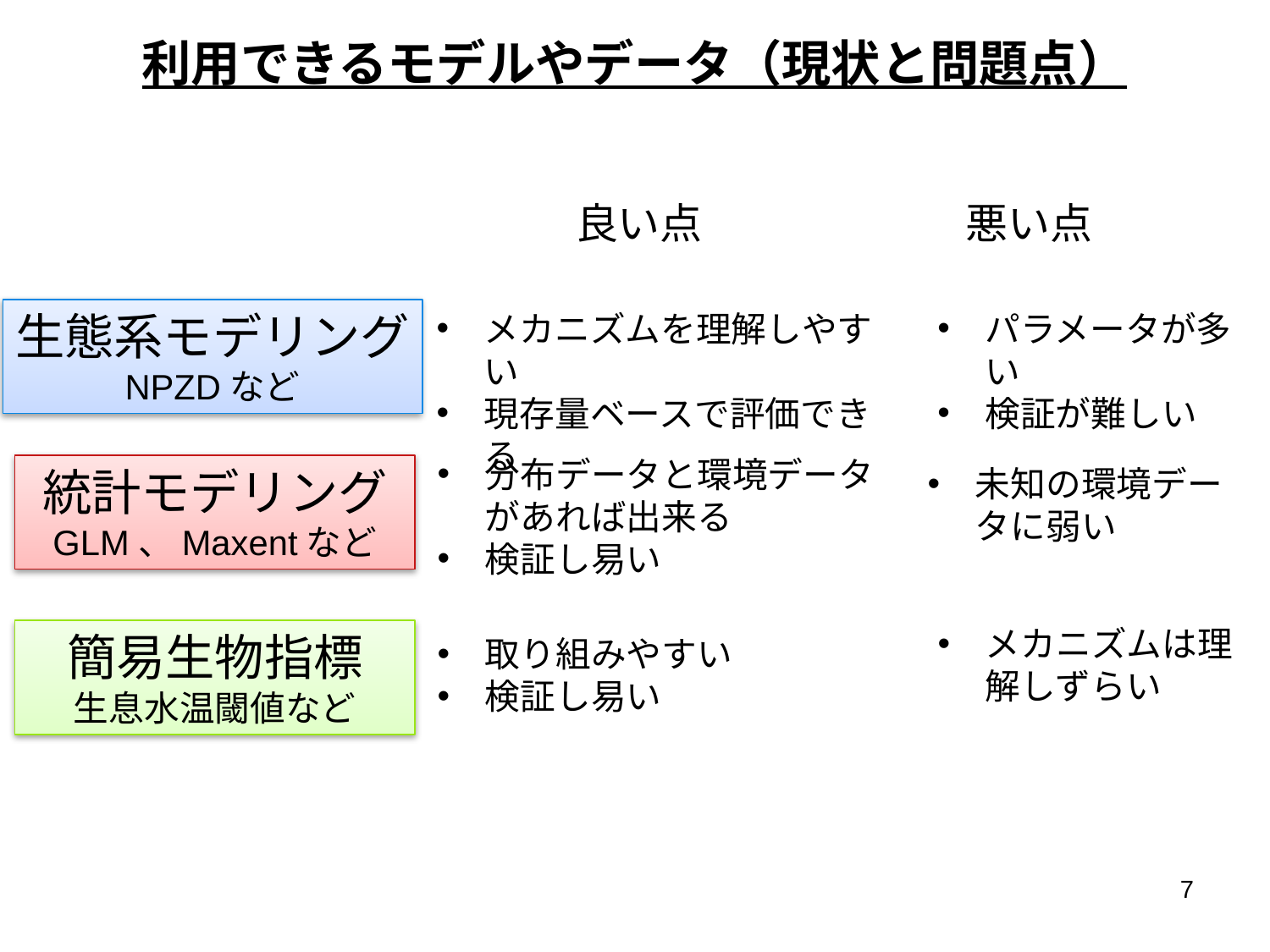

利用できるモデルやデータ（現状と問題点）
良い点
悪い点
生態系モデリング
NPZDなど
メカニズムを理解しやすい
現存量ベースで評価できる
パラメータが多い
検証が難しい
分布データと環境データがあれば出来る
検証し易い
統計モデリング
GLM、Maxentなど
未知の環境データに弱い
メカニズムは理解しずらい

簡易生物指標
生息水温閾値など
取り組みやすい
検証し易い
7